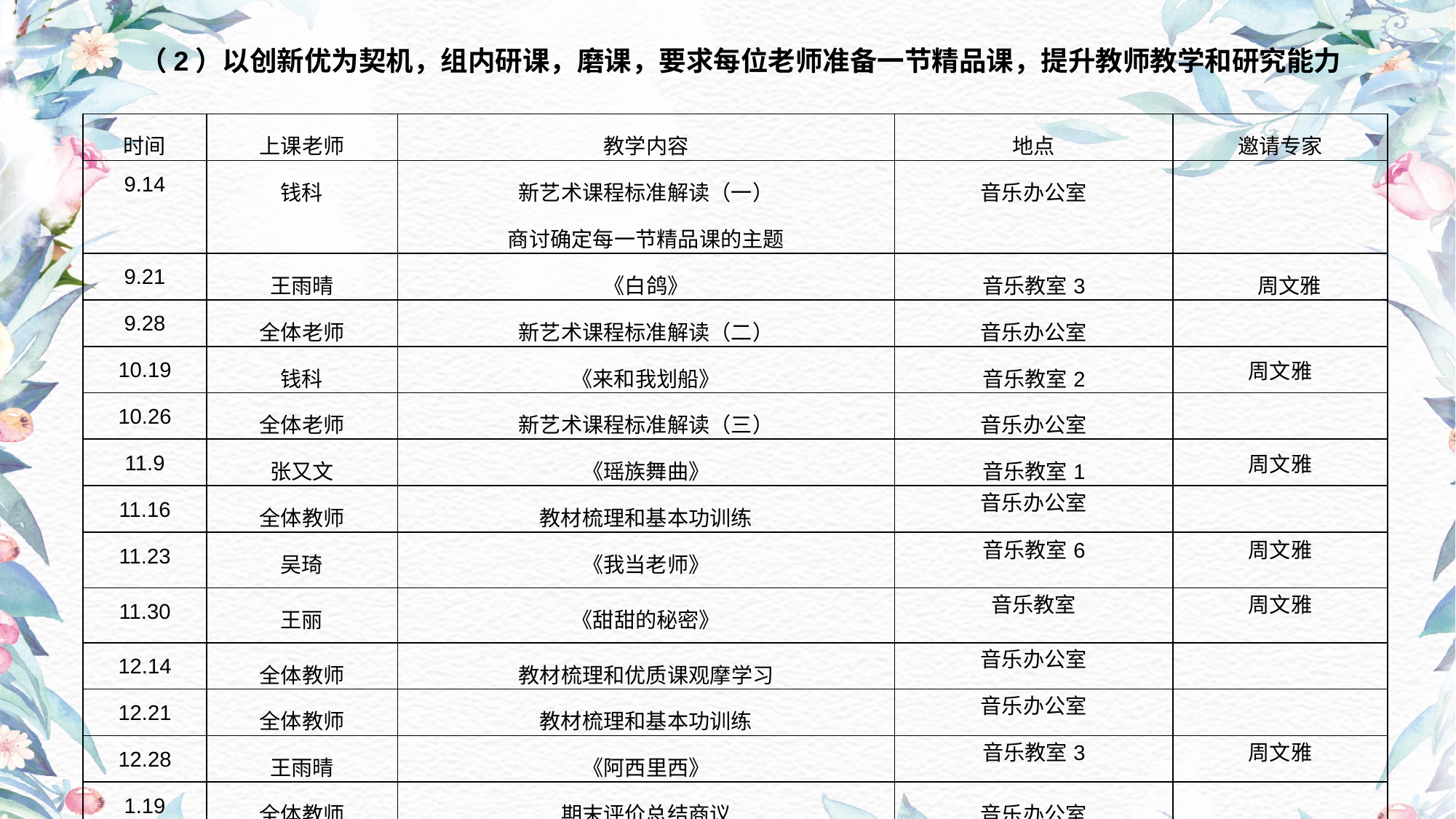

（2）以创新优为契机，组内研课，磨课，要求每位老师准备一节精品课，提升教师教学和研究能力
| 时间 | 上课老师 | 教学内容 | 地点 | 邀请专家 |
| --- | --- | --- | --- | --- |
| 9.14 | 钱科 | 新艺术课程标准解读（一） 商讨确定每一节精品课的主题 | 音乐办公室 |  |
| 9.21 | 王雨晴 | 《白鸽》 | 音乐教室3 | 周文雅 |
| 9.28 | 全体老师 | 新艺术课程标准解读（二） | 音乐办公室 |  |
| 10.19 | 钱科 | 《来和我划船》 | 音乐教室2 | 周文雅 |
| 10.26 | 全体老师 | 新艺术课程标准解读（三） | 音乐办公室 |  |
| 11.9 | 张又文 | 《瑶族舞曲》 | 音乐教室1 | 周文雅 |
| 11.16 | 全体教师 | 教材梳理和基本功训练 | 音乐办公室 |  |
| 11.23 | 吴琦 | 《我当老师》 | 音乐教室6 | 周文雅 |
| 11.30 | 王丽 | 《甜甜的秘密》 | 音乐教室 | 周文雅 |
| 12.14 | 全体教师 | 教材梳理和优质课观摩学习 | 音乐办公室 |  |
| 12.21 | 全体教师 | 教材梳理和基本功训练 | 音乐办公室 |  |
| 12.28 | 王雨晴 | 《阿西里西》 | 音乐教室3 | 周文雅 |
| 1.19 | 全体教师 | 期末评价总结商议 | 音乐办公室 |  |